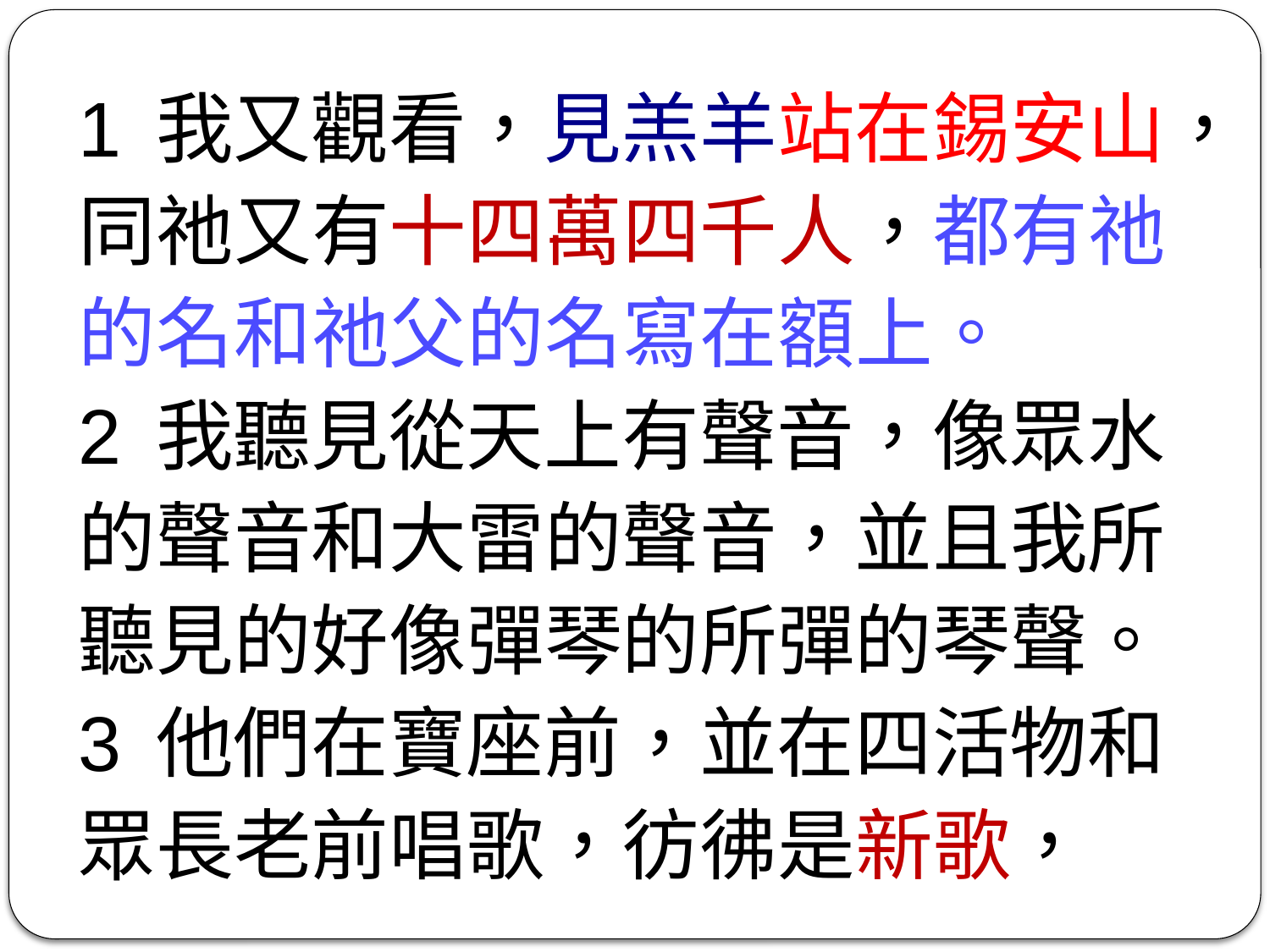

1 我又觀看，見羔羊站在錫安山，同祂又有十四萬四千人，都有祂的名和祂父的名寫在額上。 2 我聽見從天上有聲音，像眾水的聲音和大雷的聲音，並且我所聽見的好像彈琴的所彈的琴聲。 3 他們在寶座前，並在四活物和眾長老前唱歌，彷彿是新歌，